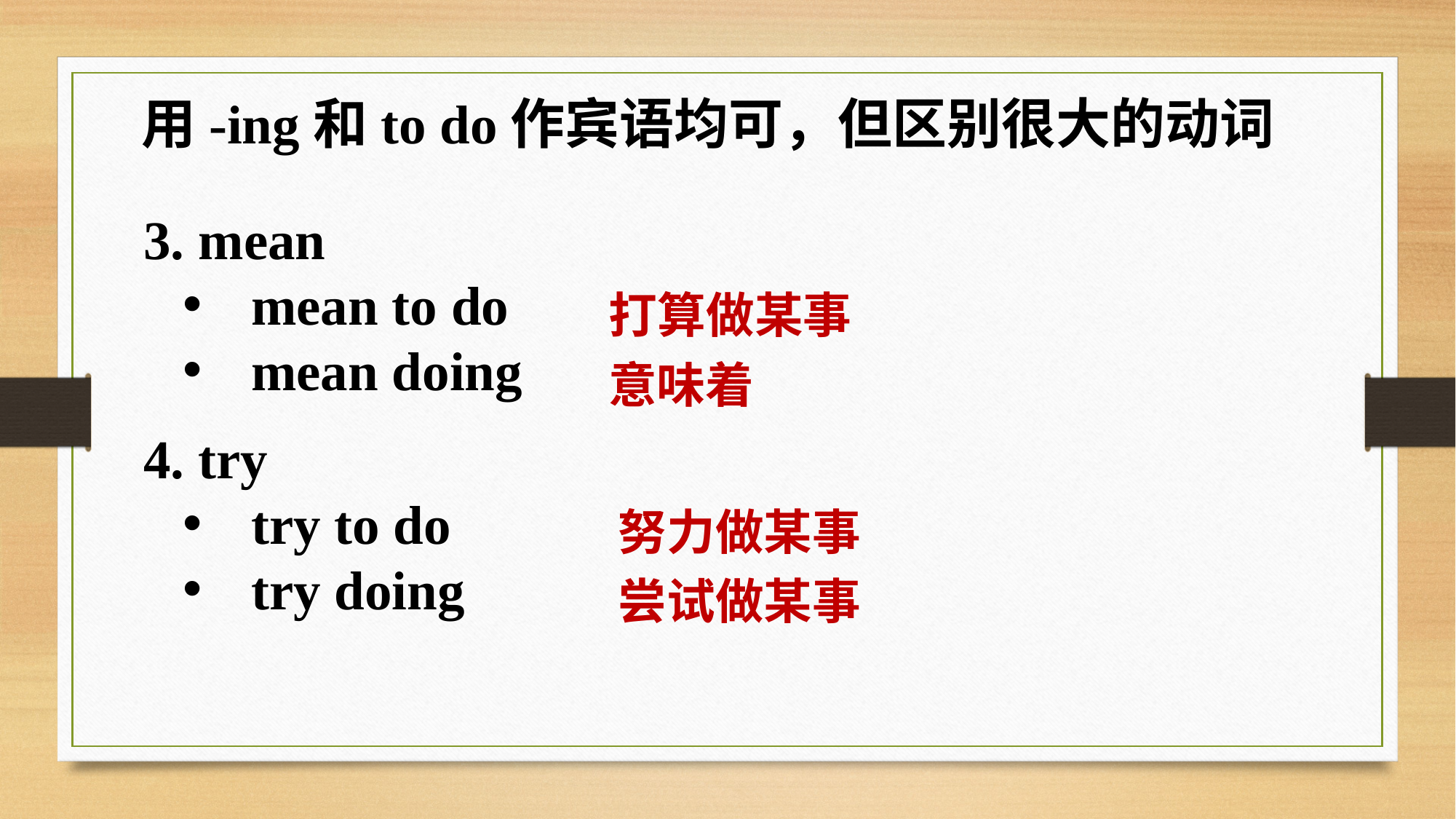

用-ing和to do作宾语均可，但区别很大的动词
3. mean
mean to do
mean doing
打算做某事
意味着
4. try
try to do
try doing
努力做某事
尝试做某事